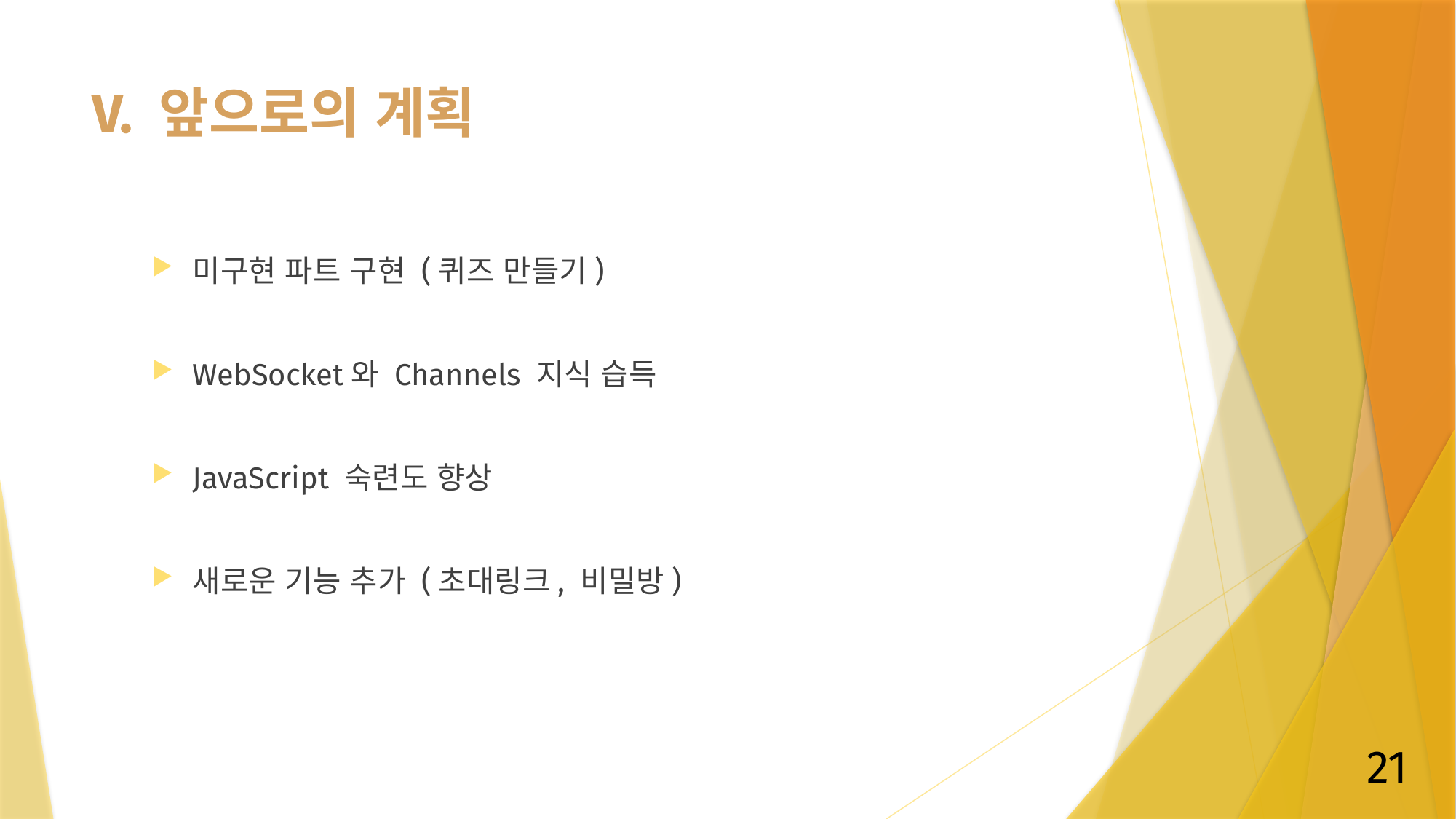

# V. 앞으로의 계획
미구현 파트 구현 (퀴즈 만들기)

WebSocket와 Channels 지식 습득

JavaScript 숙련도 향상

새로운 기능 추가 (초대링크, 비밀방)

21